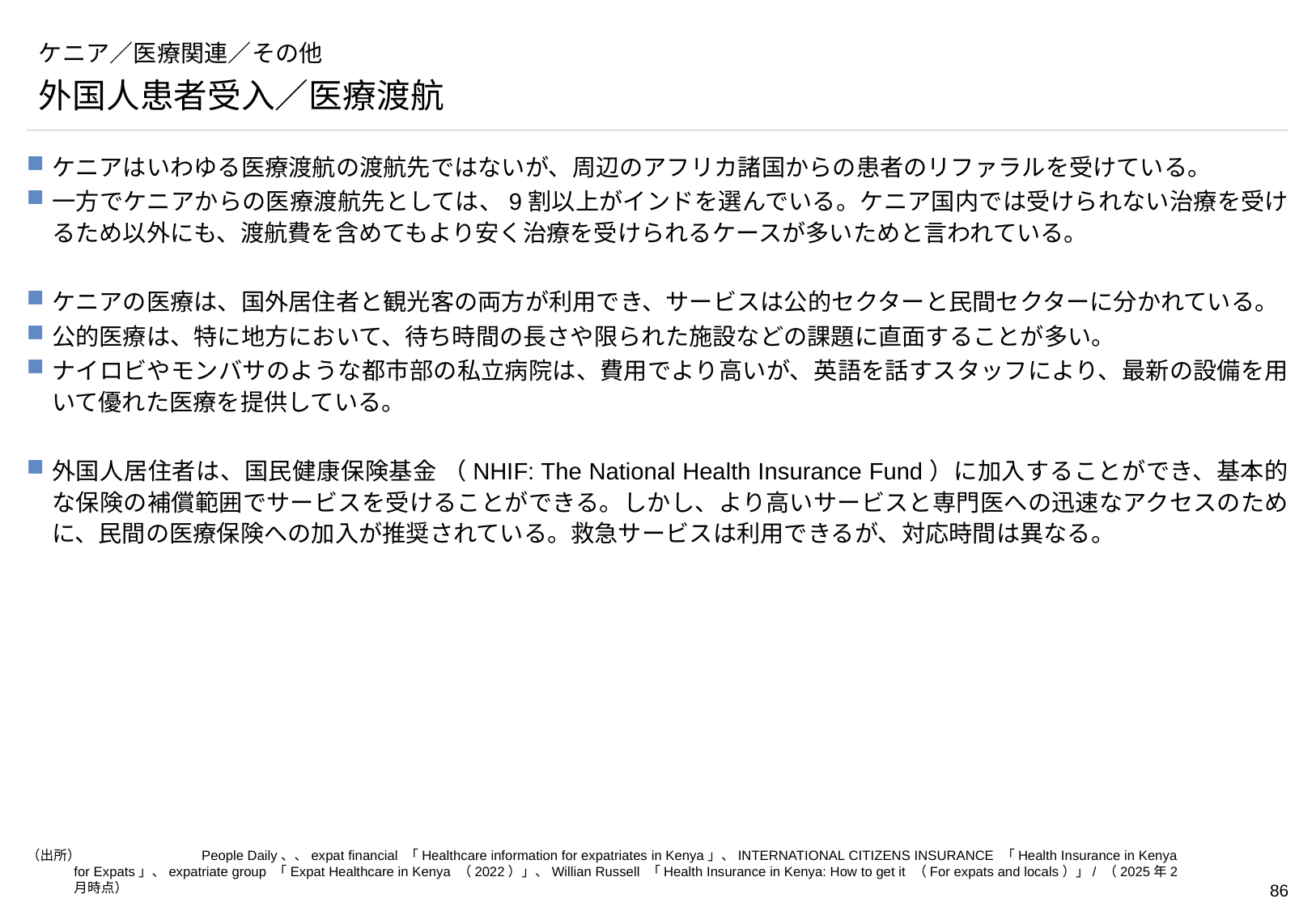

# ケニア／医療関連／その他
外国人患者受入／医療渡航
ケニアはいわゆる医療渡航の渡航先ではないが、周辺のアフリカ諸国からの患者のリファラルを受けている。
一方でケニアからの医療渡航先としては、9割以上がインドを選んでいる。ケニア国内では受けられない治療を受けるため以外にも、渡航費を含めてもより安く治療を受けられるケースが多いためと言われている。

ケニアの医療は、国外居住者と観光客の両方が利用でき、サービスは公的セクターと民間セクターに分かれている。
公的医療は、特に地方において、待ち時間の長さや限られた施設などの課題に直面することが多い。
ナイロビやモンバサのような都市部の私立病院は、費用でより高いが、英語を話すスタッフにより、最新の設備を用いて優れた医療を提供している。

外国人居住者は、国民健康保険基金 （NHIF: The National Health Insurance Fund）に加入することができ、基本的な保険の補償範囲でサービスを受けることができる。しかし、より高いサービスと専門医への迅速なアクセスのために、民間の医療保険への加入が推奨されている。救急サービスは利用できるが、対応時間は異なる。
（出所）	 People Daily、、expat financial 「Healthcare information for expatriates in Kenya」、INTERNATIONAL CITIZENS INSURANCE 「Health Insurance in Kenya for Expats」、expatriate group 「Expat Healthcare in Kenya （2022）」、Willian Russell 「Health Insurance in Kenya: How to get it （For expats and locals）」/ （2025年2月時点）